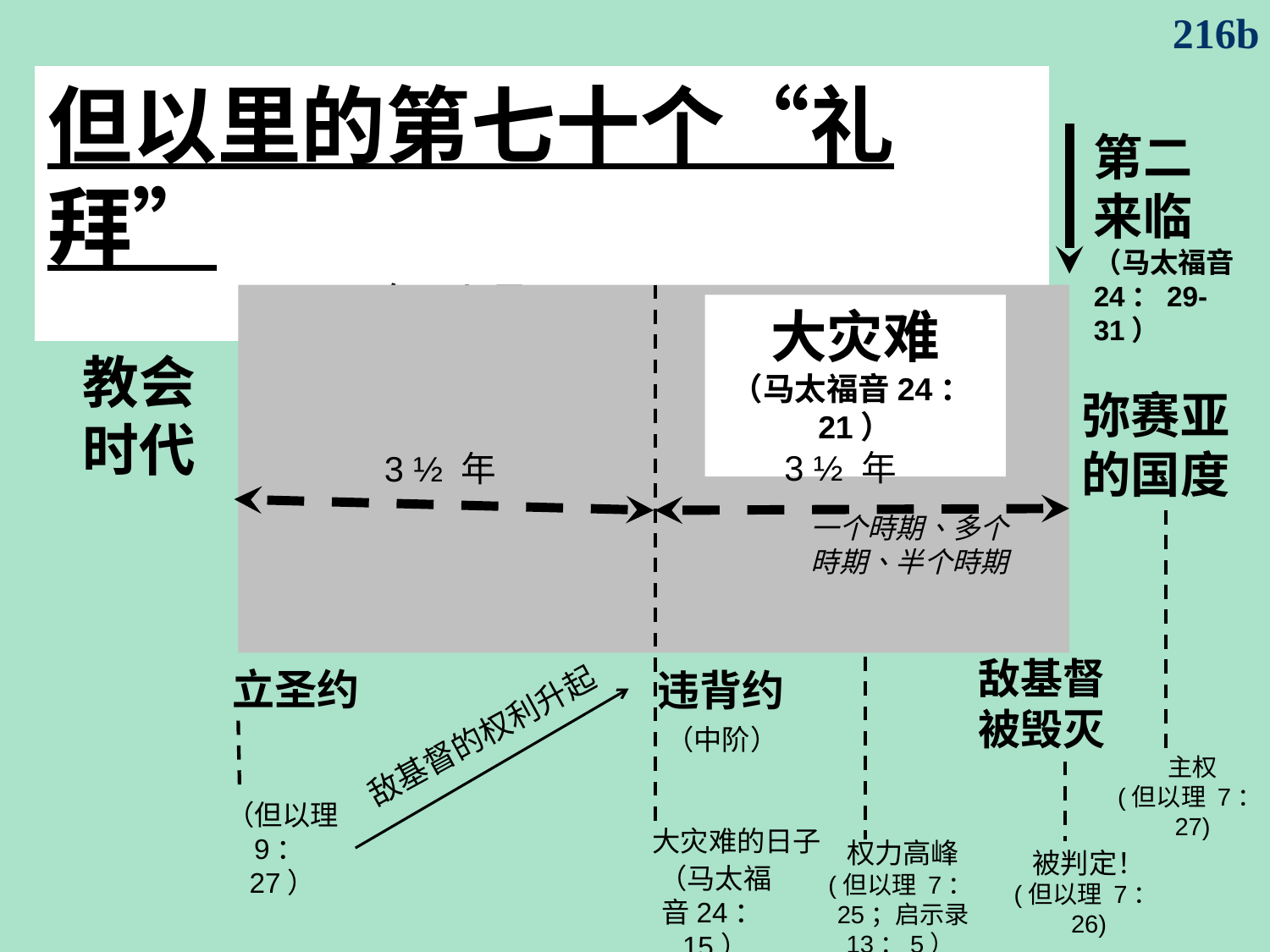

216b
但以里的第七十个“礼拜”
但以理 9：27
Daniel's 70th Week
第二来临
（马太福音24：29-31）

大灾难
（马太福音24：21）

教会时代
弥赛亚的国度
3 ½ 年
3 ½ 年
一个時期、多个時期、半个時期
敌基督被毁灭
立圣约
违背约
敌基督的权利升起
（中阶）
主权
(但以理 7：27)
（但以理 9：27）
大灾难的日子
权力高峰
(但以理 7：25；启示录 13：5）
被判定！
(但以理 7：26)
（马太福音24：15）